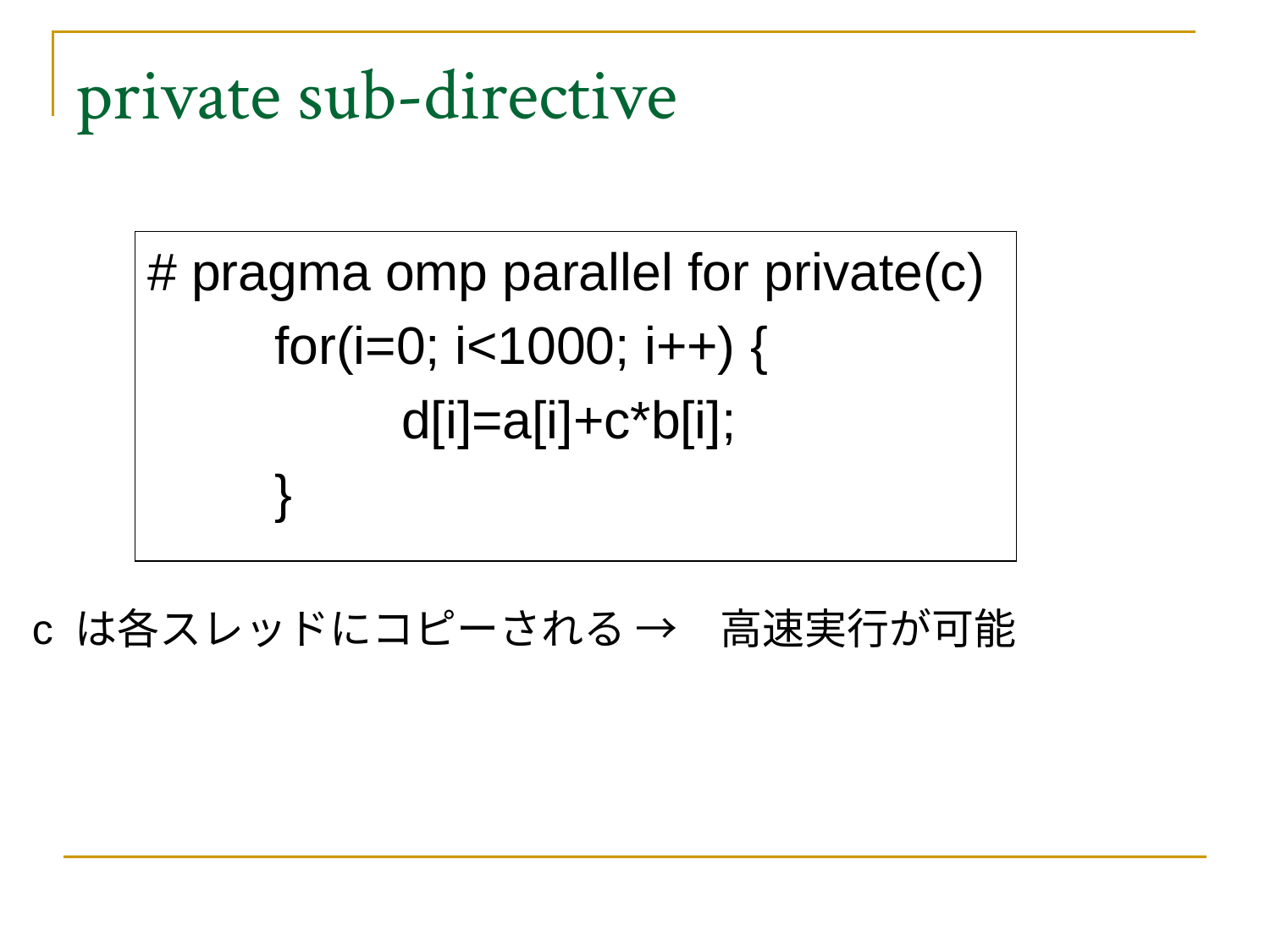

# private sub-directive
# pragma omp parallel for private(c)
	for(i=0; i<1000; i++) {
		d[i]=a[i]+c*b[i];
	}

c は各スレッドにコピーされる →　高速実行が可能